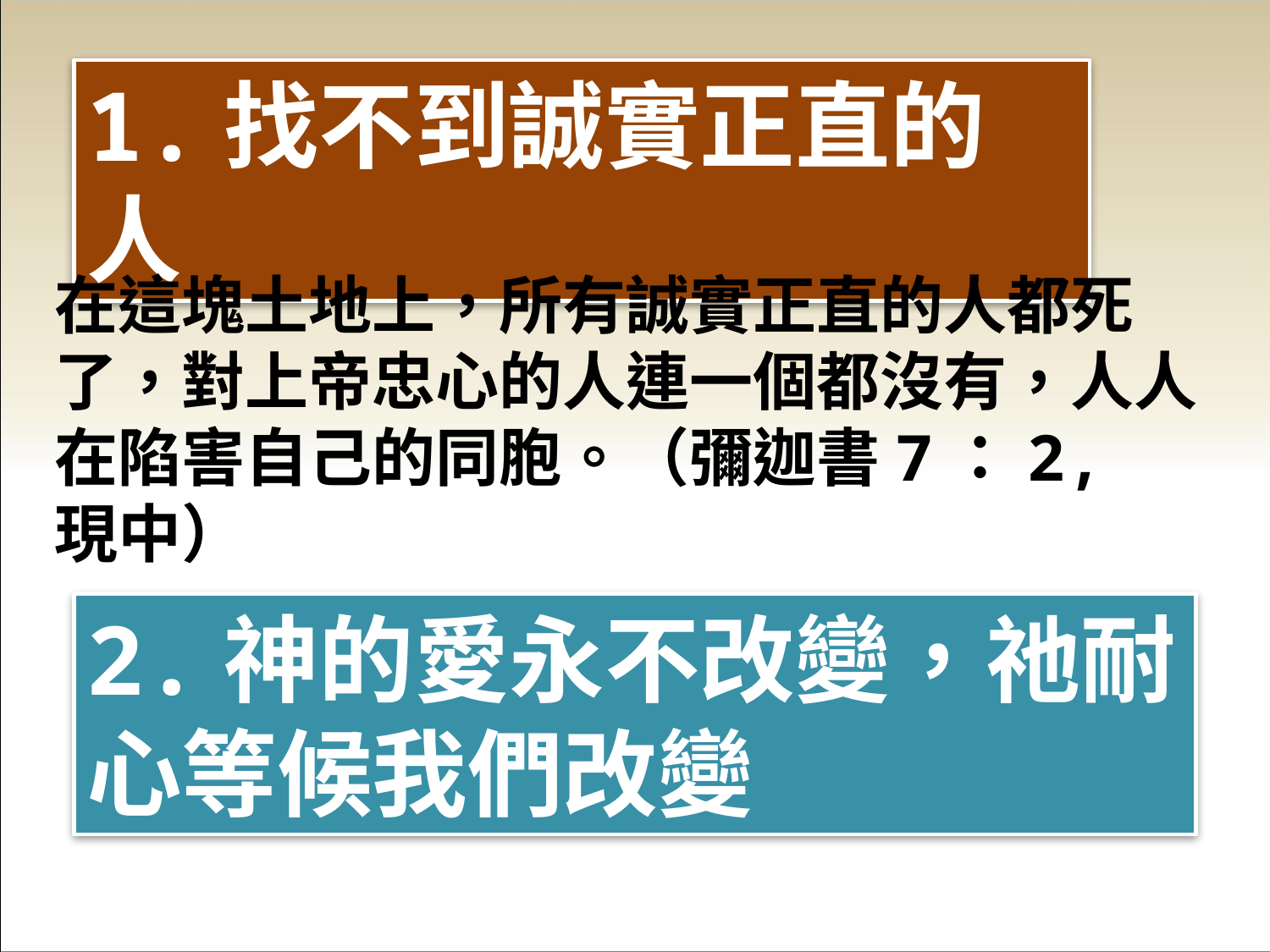

1.找不到誠實正直的人
在這塊土地上，所有誠實正直的人都死了，對上帝忠心的人連一個都沒有，人人在陷害自己的同胞。（彌迦書7：2, 現中）
2.神的愛永不改變，祂耐心等候我們改變